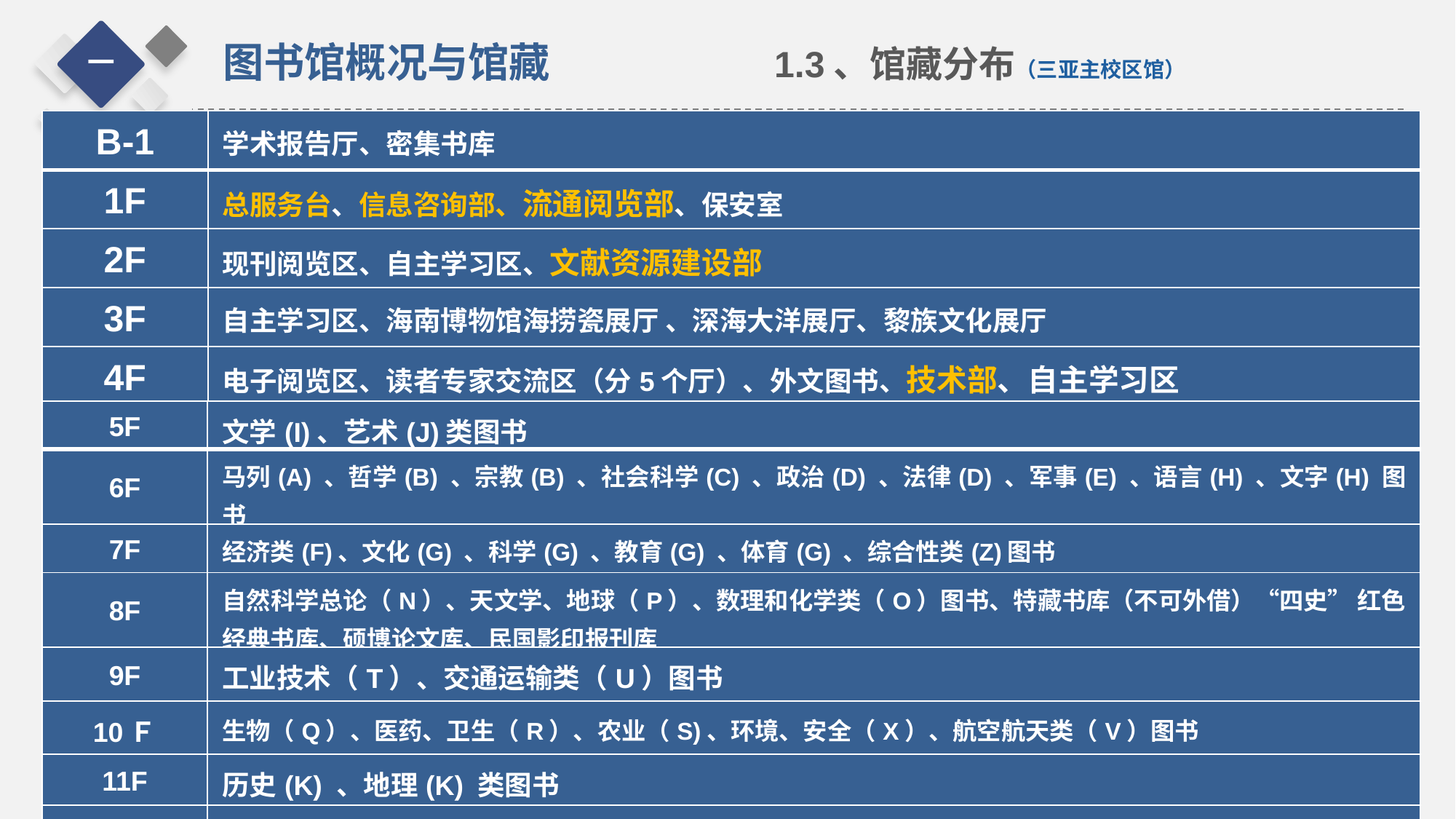

图书馆概况与馆藏

一

1.3、馆藏分布（三亚主校区馆）
| B-1 | 学术报告厅、密集书库 |
| --- | --- |
| 1F | 总服务台、信息咨询部、流通阅览部、保安室 |
| 2F | 现刊阅览区、自主学习区、文献资源建设部 |
| 3F | 自主学习区、海南博物馆海捞瓷展厅 、深海大洋展厅、黎族文化展厅 |
| 4F | 电子阅览区、读者专家交流区（分5个厅）、外文图书、技术部、自主学习区 |
| 5F | 文学(I)、艺术(J)类图书 |
| --- | --- |
| 6F | 马列(A) 、哲学(B) 、宗教(B) 、社会科学(C) 、政治(D) 、法律(D) 、军事(E) 、语言(H) 、文字(H) 图书 |
| 7F | 经济类(F)、文化(G) 、科学(G) 、教育(G) 、体育(G) 、综合性类(Z)图书 |
| 8F | 自然科学总论（N）、天文学、地球（P）、数理和化学类（O）图书、特藏书库（不可外借）“四史” 红色经典书库、硕博论文库、民国影印报刊库 |
| 9F | 工业技术（T）、交通运输类（U）图书 |
| 10Ｆ | 生物（Q）、医药、卫生（R）、农业（S)、环境、安全（X）、航空航天类（V）图书 |
| 11F | 历史(K) 、地理(K) 类图书 |
| 12F | 办公区域、会议室、读者自习区 |
——海南热带海洋学院图书馆——